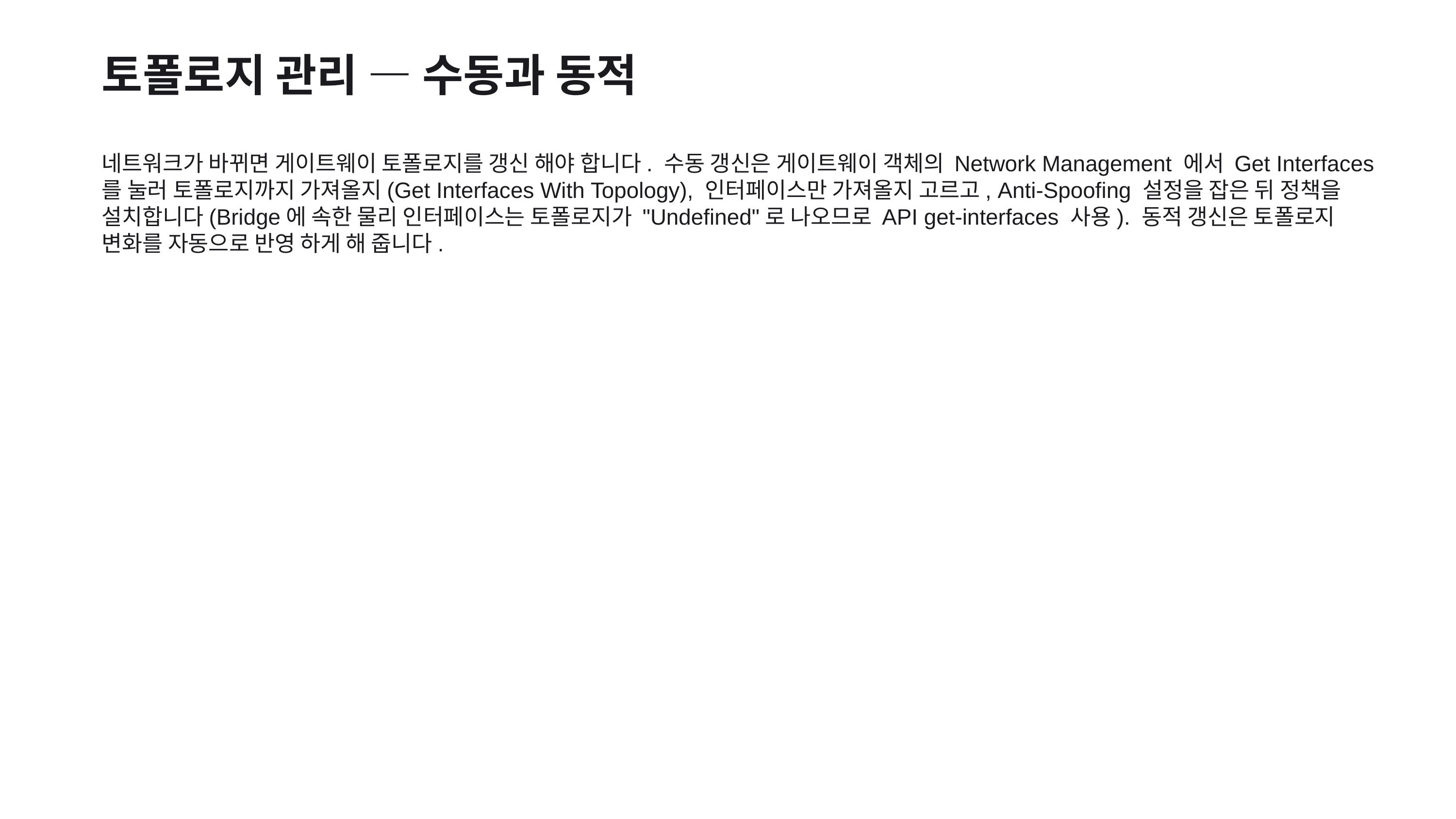

토폴로지 관리 — 수동과 동적
네트워크가 바뀌면 게이트웨이 토폴로지를 갱신 해야 합니다. 수동 갱신은 게이트웨이 객체의 Network Management 에서 Get Interfaces 를 눌러 토폴로지까지 가져올지(Get Interfaces With Topology), 인터페이스만 가져올지 고르고, Anti-Spoofing 설정을 잡은 뒤 정책을 설치합니다(Bridge에 속한 물리 인터페이스는 토폴로지가 "Undefined"로 나오므로 API get-interfaces 사용). 동적 갱신은 토폴로지 변화를 자동으로 반영 하게 해 줍니다.